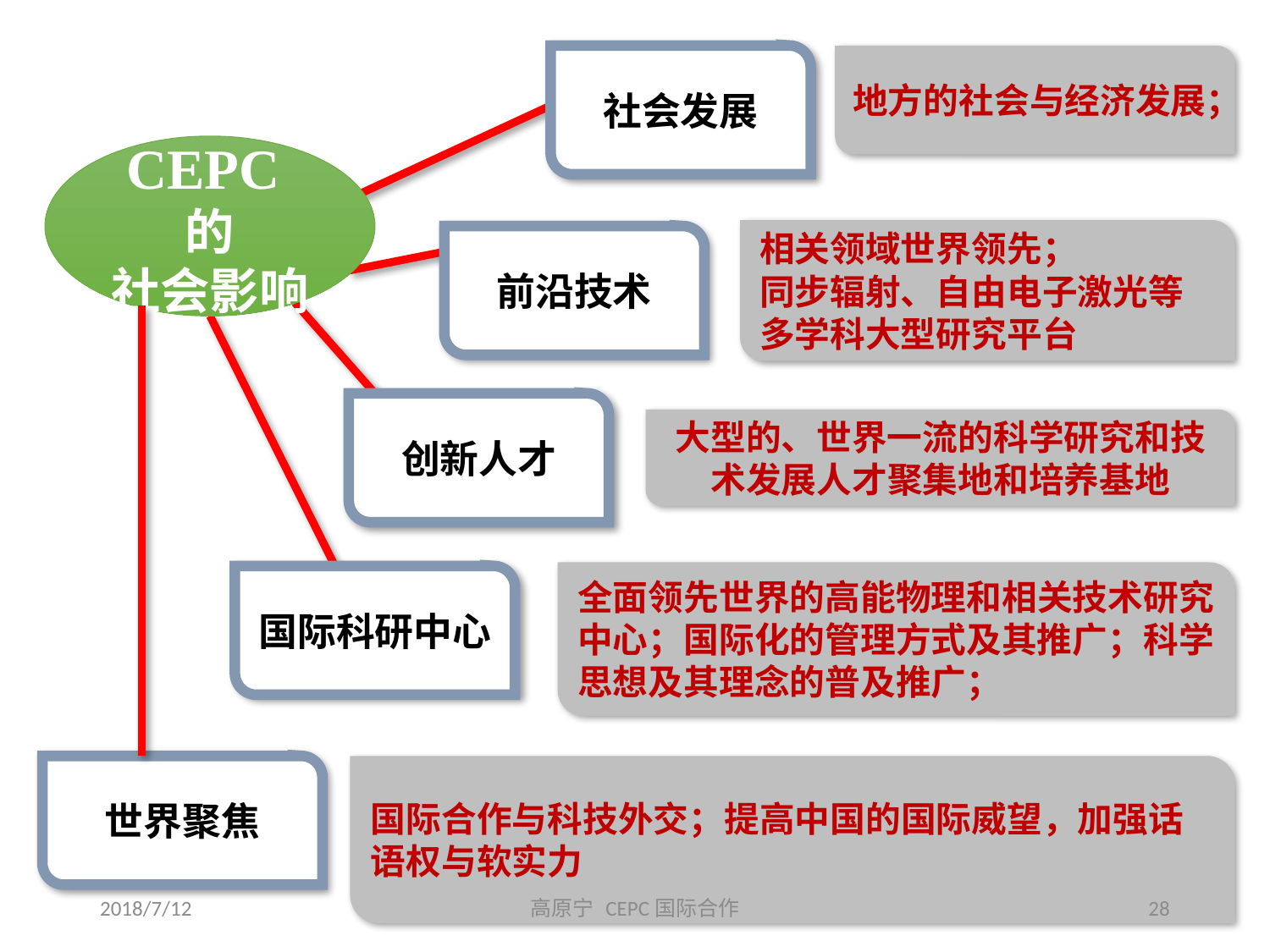

社会发展
地方的社会与经济发展；
CEPC的
社会影响
相关领域世界领先；
同步辐射、自由电子激光等多学科大型研究平台
前沿技术
创新人才
大型的、世界一流的科学研究和技术发展人才聚集地和培养基地
全面领先世界的高能物理和相关技术研究中心；国际化的管理方式及其推广；科学思想及其理念的普及推广；
国际科研中心
世界聚焦
国际合作与科技外交；提高中国的国际威望，加强话语权与软实力
2018/7/12
高原宁 CEPC国际合作
28